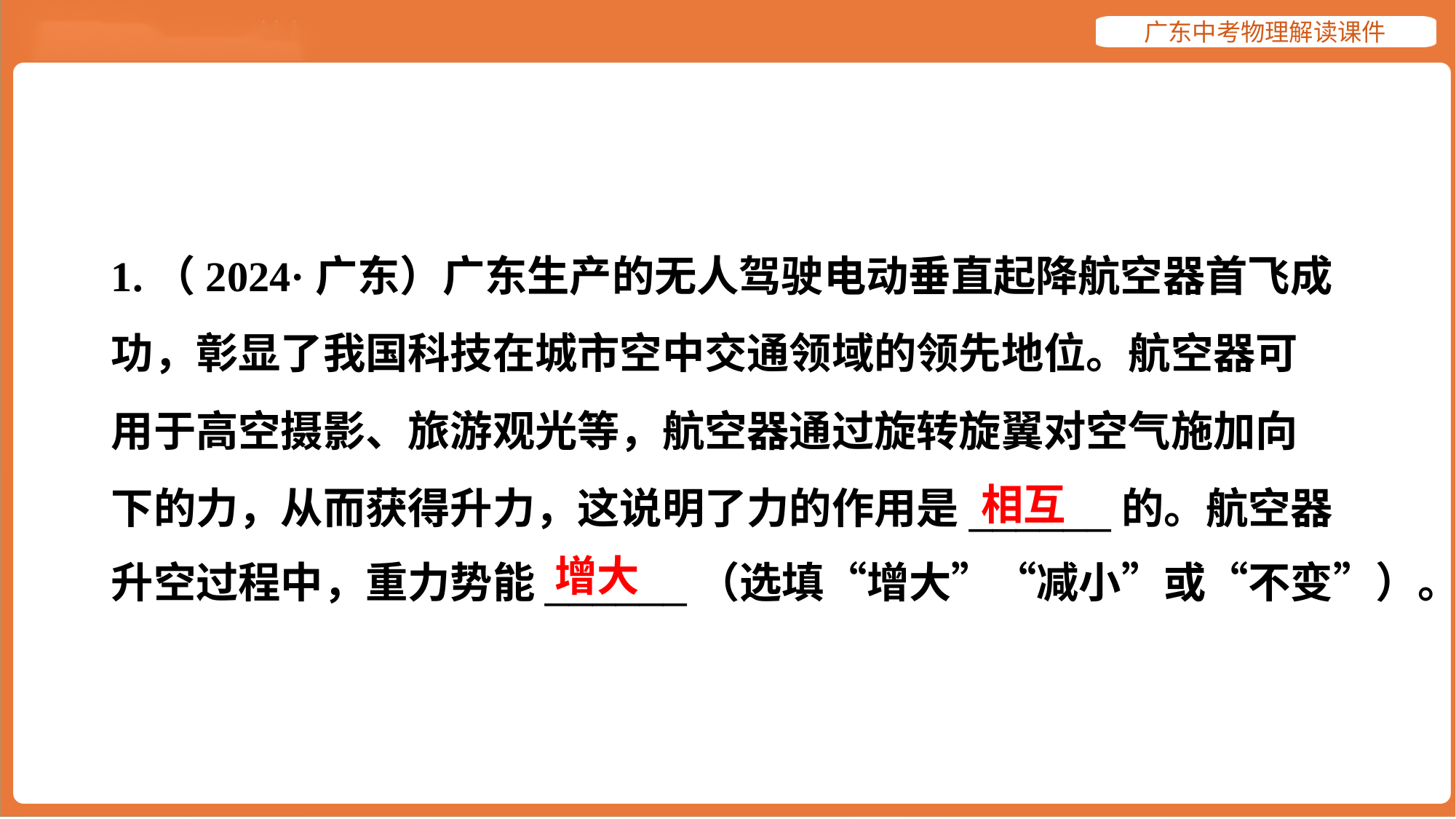

1.（2024·广东）广东生产的无人驾驶电动垂直起降航空器首飞成
功，彰显了我国科技在城市空中交通领域的领先地位。航空器可
用于高空摄影、旅游观光等，航空器通过旋转旋翼对空气施加向
下的力，从而获得升力，这说明了力的作用是______的。航空器
升空过程中，重力势能______（选填“增大”“减小”或“不变”）。
相互
增大